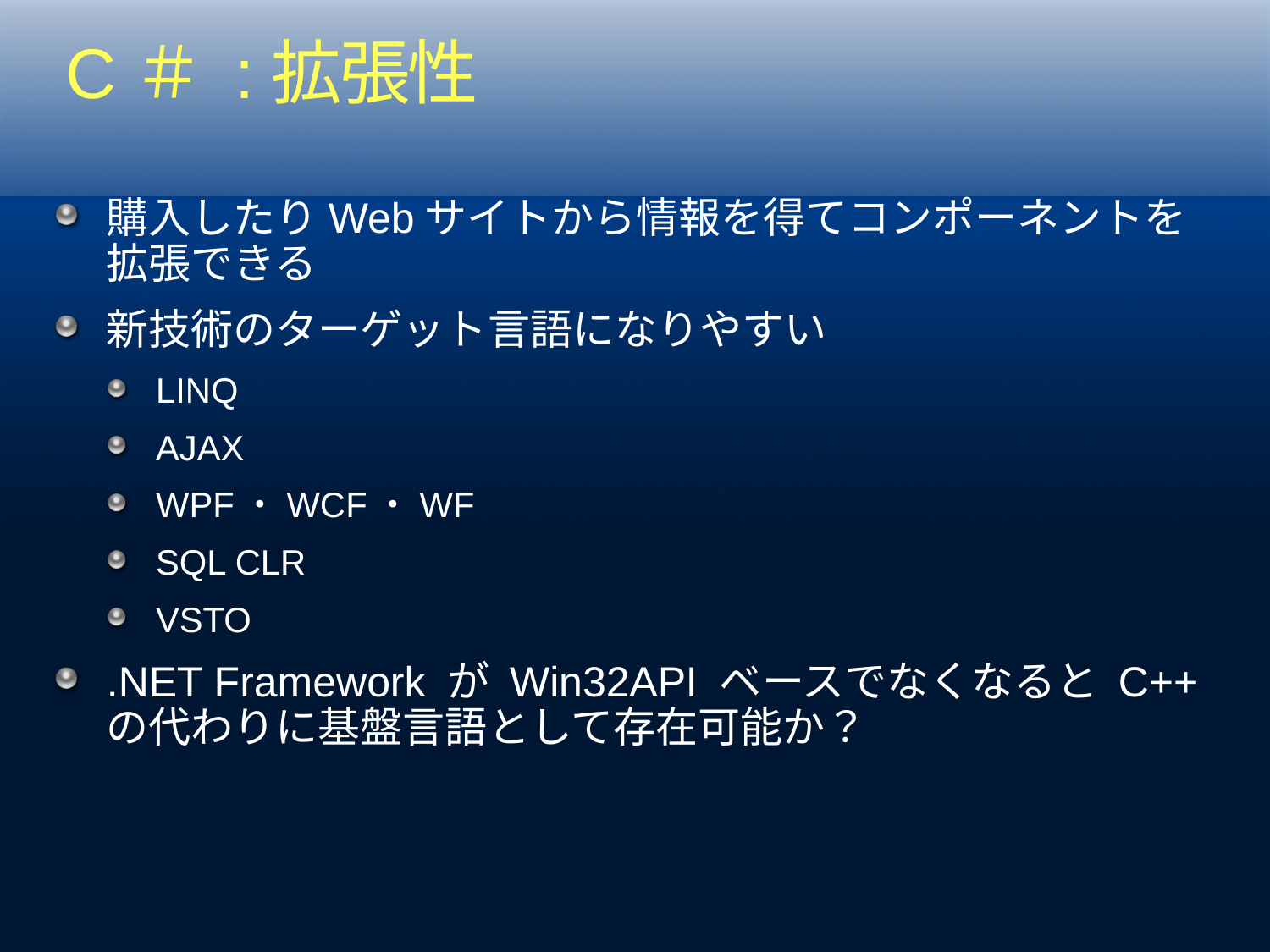

# C＃ :拡張性
購入したりWebサイトから情報を得てコンポーネントを拡張できる
新技術のターゲット言語になりやすい
LINQ
AJAX
WPF・WCF・WF
SQL CLR
VSTO
.NET Framework が Win32API ベースでなくなると C++ の代わりに基盤言語として存在可能か？